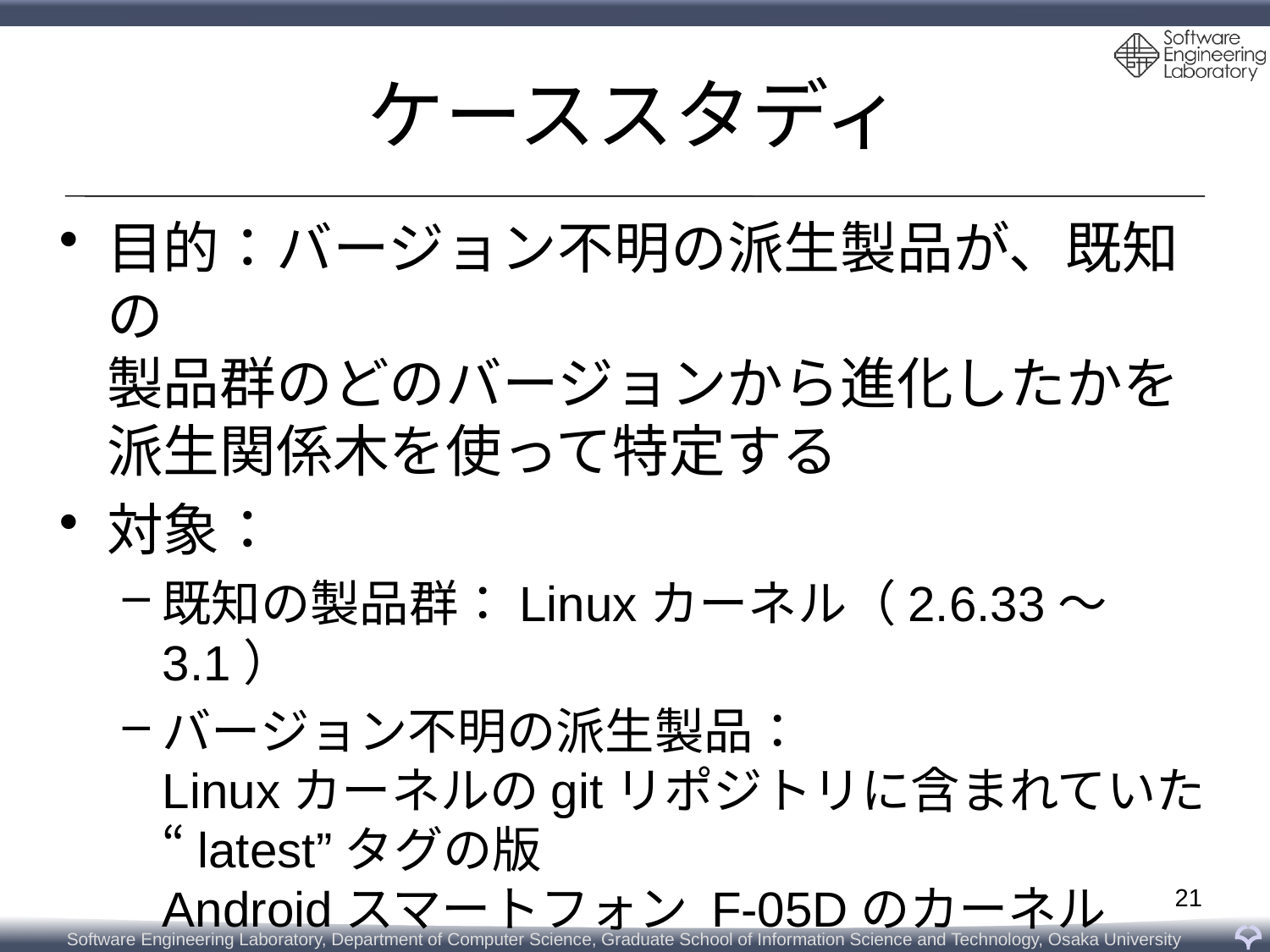

# ケーススタディ
目的：バージョン不明の派生製品が、既知の
製品群のどのバージョンから進化したかを
派生関係木を使って特定する
対象：
既知の製品群：Linuxカーネル（2.6.33～3.1）
バージョン不明の派生製品：
Linuxカーネルのgitリポジトリに含まれていた“latest”タグの版
Androidスマートフォン F-05Dのカーネル
21